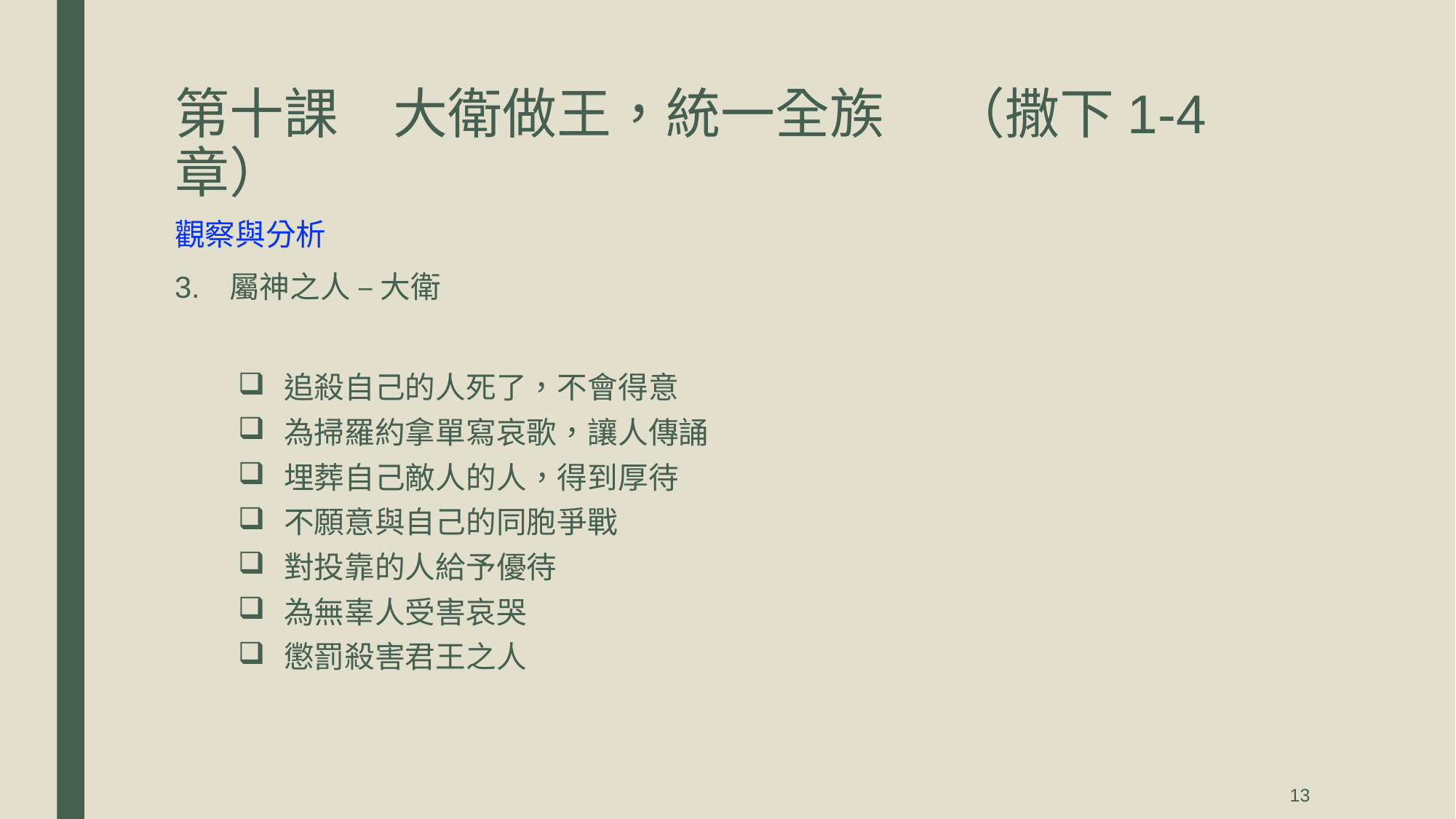

# 第十課	大衛做王，統一全族	 （撒下1-4章）
觀察與分析
屬神之人 – 大衛

追殺自己的人死了，不會得意
為掃羅約拿單寫哀歌，讓人傳誦
埋葬自己敵人的人，得到厚待
不願意與自己的同胞爭戰
對投靠的人給予優待
為無辜人受害哀哭
懲罰殺害君王之人

13